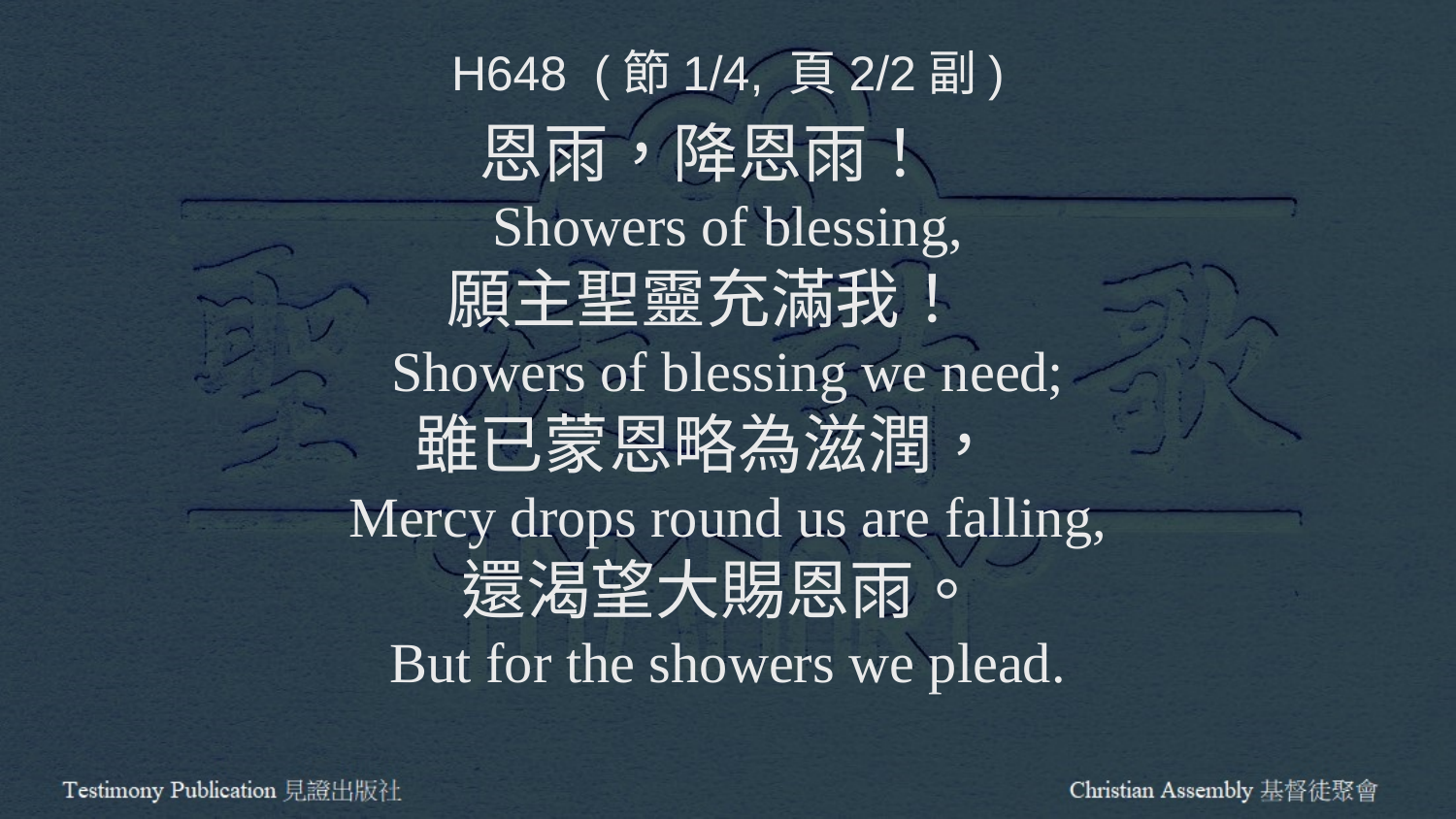

H648  (節1/4, 頁2/2副)
恩雨，降恩雨！
Showers of blessing,
願主聖靈充滿我！
Showers of blessing we need;
雖已蒙恩略為滋潤，
Mercy drops round us are falling,
還渴望大賜恩雨。
But for the showers we plead.